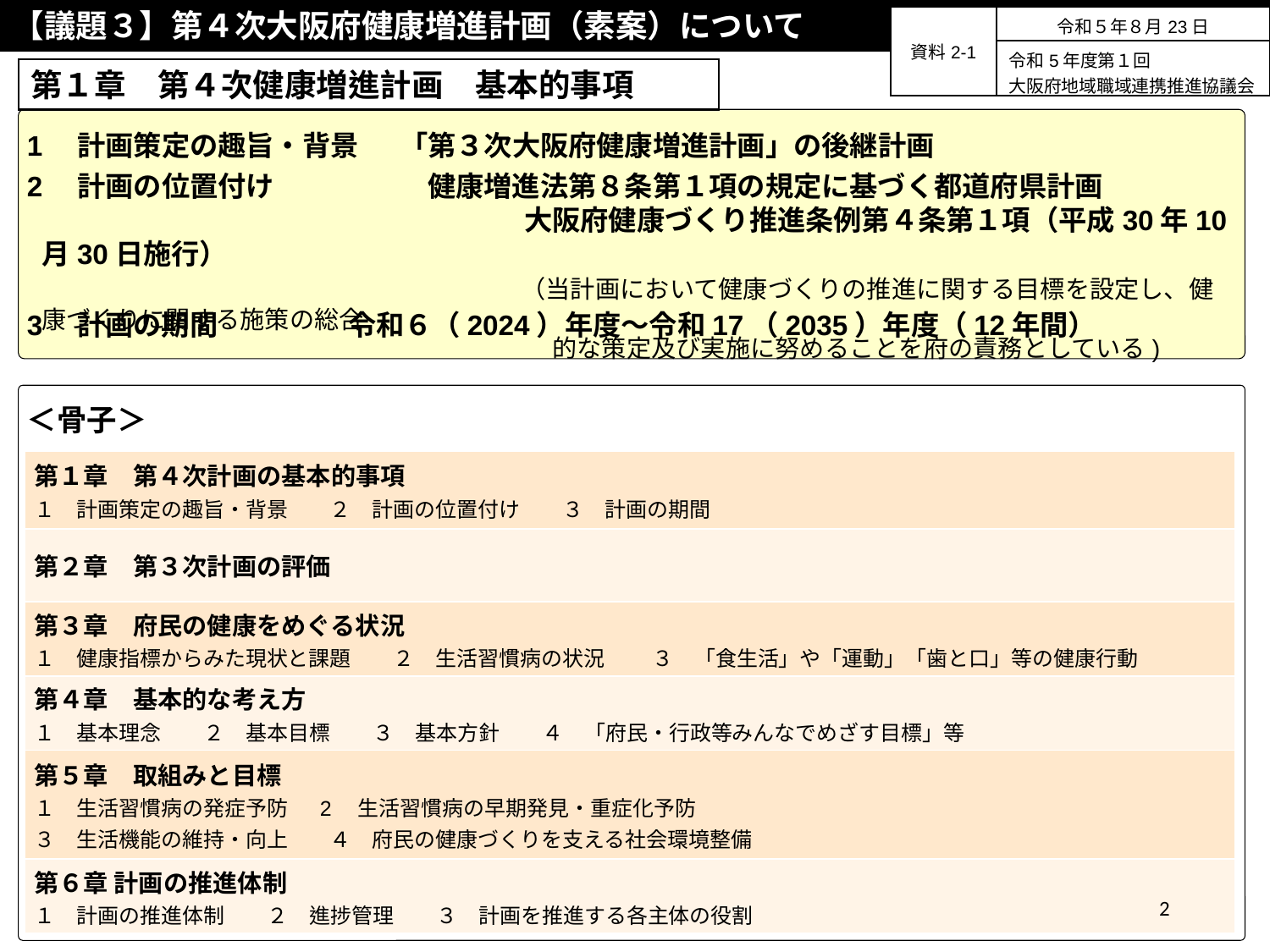

【議題３】第４次大阪府健康増進計画（素案）について
| 資料2-1 | 令和５年８月23日 |
| --- | --- |
|  | 令和5年度第１回 大阪府地域職域連携推進協議会 |
第１章　第４次健康増進計画　基本的事項

1　計画策定の趣旨・背景　  「第３次大阪府健康増進計画」の後継計画
2　計画の位置付け　　　　  　健康増進法第８条第１項の規定に基づく都道府県計画
　　　　　　　　　　　　 　　　　  　大阪府健康づくり推進条例第４条第１項（平成30年10月30日施行）
　　　　　　　　　　　　　　　　　　　（当計画において健康づくりの推進に関する目標を設定し、健康づくりに関する施策の総合
　　　　　　　　　　　　　　　　　　　　　 的な策定及び実施に努めることを府の責務としている)
3　計画の期間　                令和６（2024）年度～令和17（2035）年度（12年間）

＜骨子＞
| 第１章　第４次計画の基本的事項 １　計画策定の趣旨・背景　　２　計画の位置付け　　３　計画の期間 |
| --- |
| 第２章　第３次計画の評価 |
| 第３章　府民の健康をめぐる状況 １　健康指標からみた現状と課題　　２　生活習慣病の状況 　　３　「食生活」や「運動」「歯と口」等の健康行動 |
| 第４章　基本的な考え方 １　基本理念　　２　基本目標　　３　基本方針　　４　「府民・行政等みんなでめざす目標」等 |
| 第５章　取組みと目標 １　生活習慣病の発症予防　 2　生活習慣病の早期発見・重症化予防 ３　生活機能の維持・向上　　４　府民の健康づくりを支える社会環境整備 |
| 第６章 計画の推進体制 １　計画の推進体制　　２　進捗管理　　３　計画を推進する各主体の役割 |
2